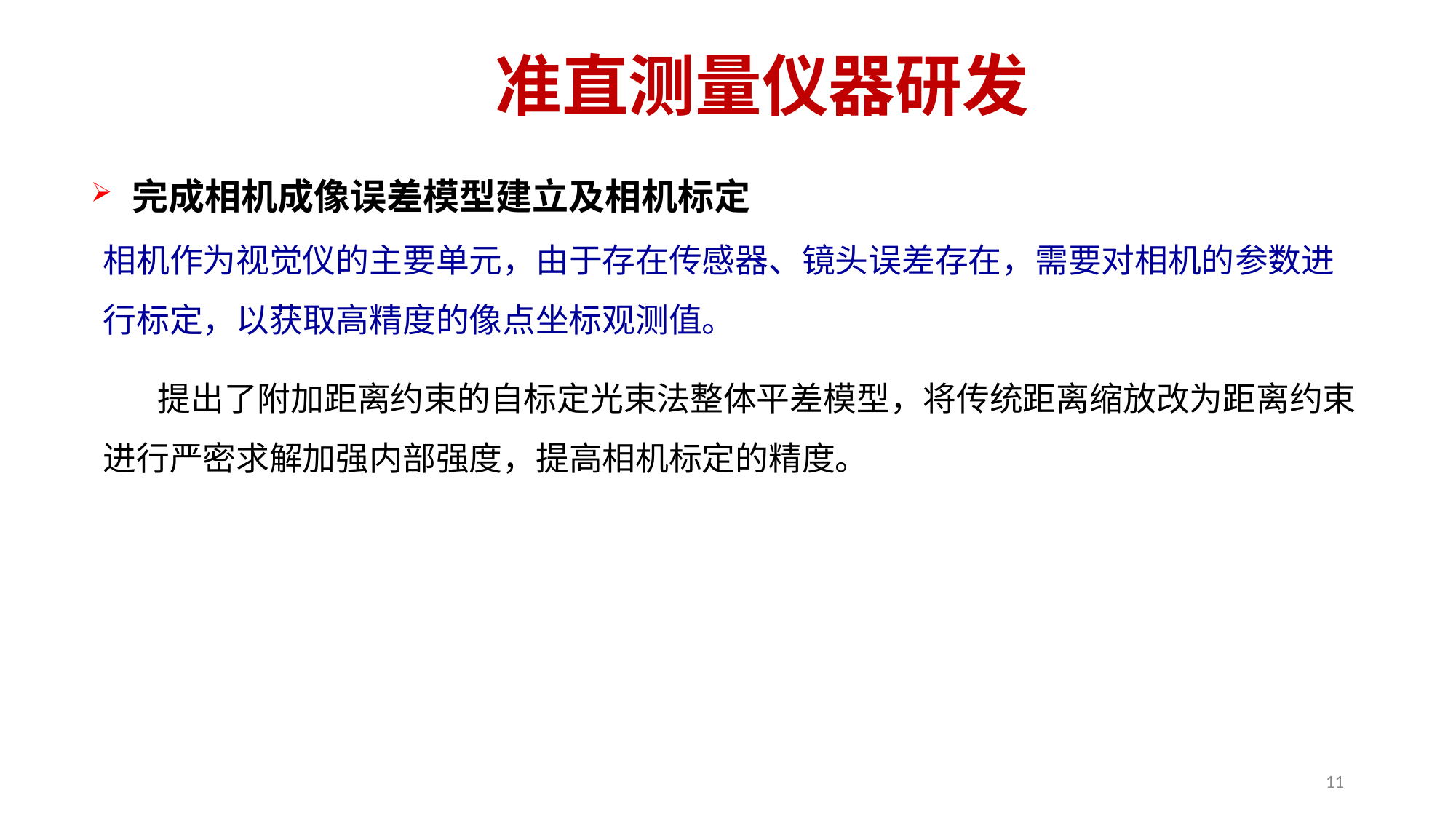

# 准直测量仪器研发
完成相机成像误差模型建立及相机标定
相机作为视觉仪的主要单元，由于存在传感器、镜头误差存在，需要对相机的参数进行标定，以获取高精度的像点坐标观测值。
提出了附加距离约束的自标定光束法整体平差模型，将传统距离缩放改为距离约束进行严密求解加强内部强度，提高相机标定的精度。
11